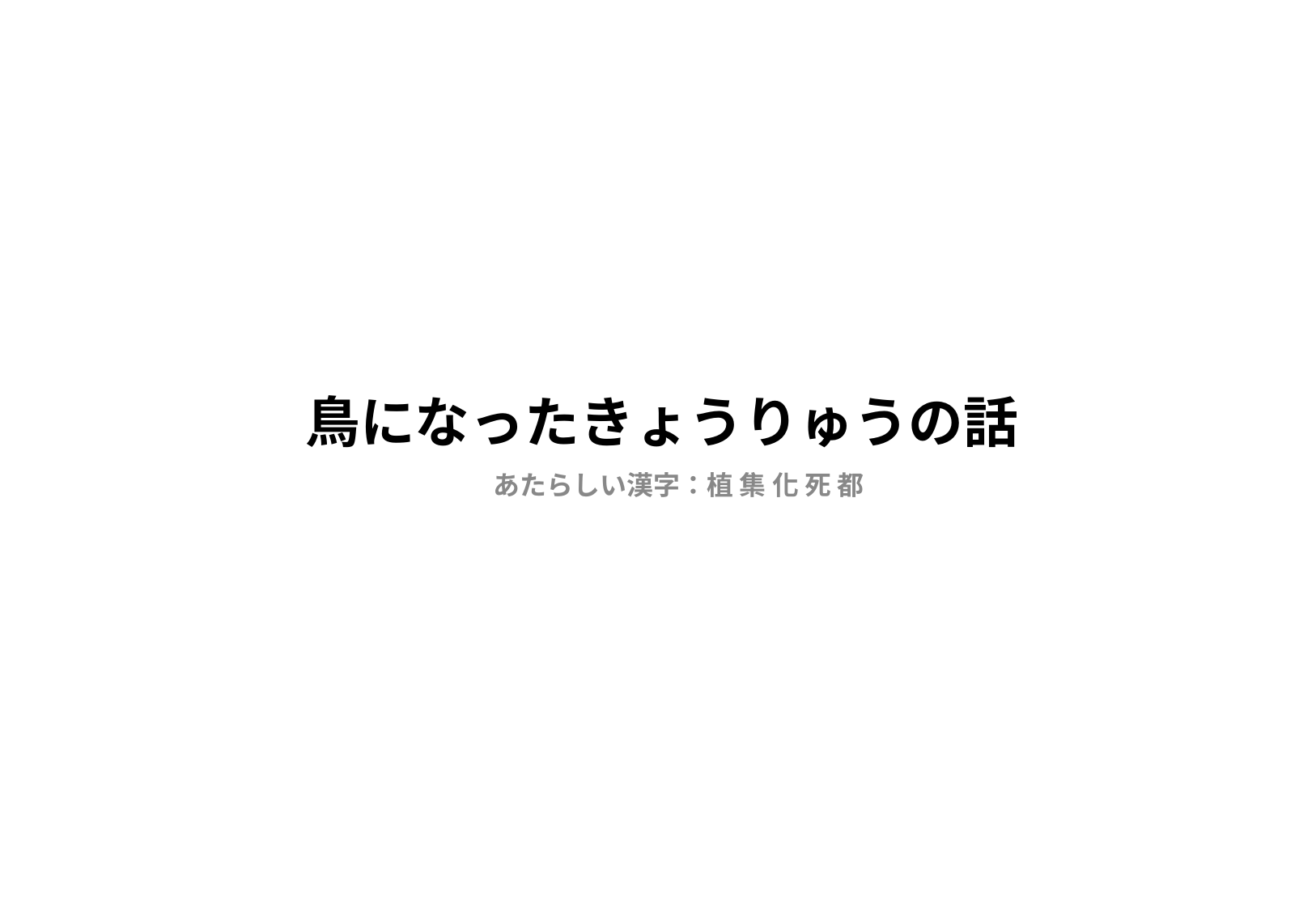

# 鳥になったきょうりゅうの話
あたらしい漢字：植 集 化 死 都